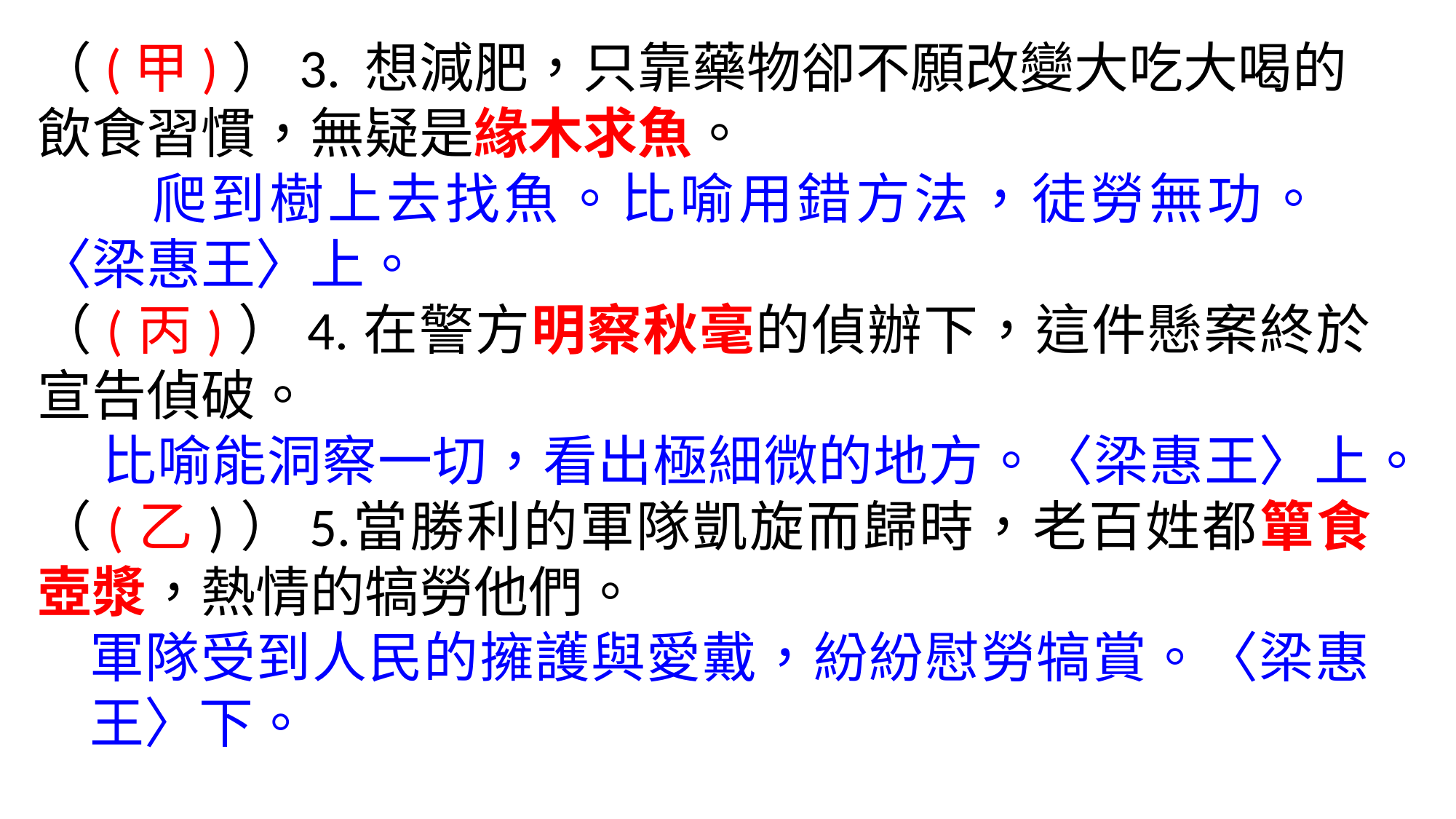

（(甲)）3.	想減肥，只靠藥物卻不願改變大吃大喝的飲食習慣，無疑是緣木求魚。
      爬到樹上去找魚。比喻用錯方法，徒勞無功。    〈梁惠王〉上。
（(丙)）4.在警方明察秋毫的偵辦下，這件懸案終於宣告偵破。
    比喻能洞察一切，看出極細微的地方。〈梁惠王〉上。
（(乙)）5.	當勝利的軍隊凱旋而歸時，老百姓都簞食壺漿，熱情的犒勞他們。
軍隊受到人民的擁護與愛戴，紛紛慰勞犒賞。〈梁惠王〉下。